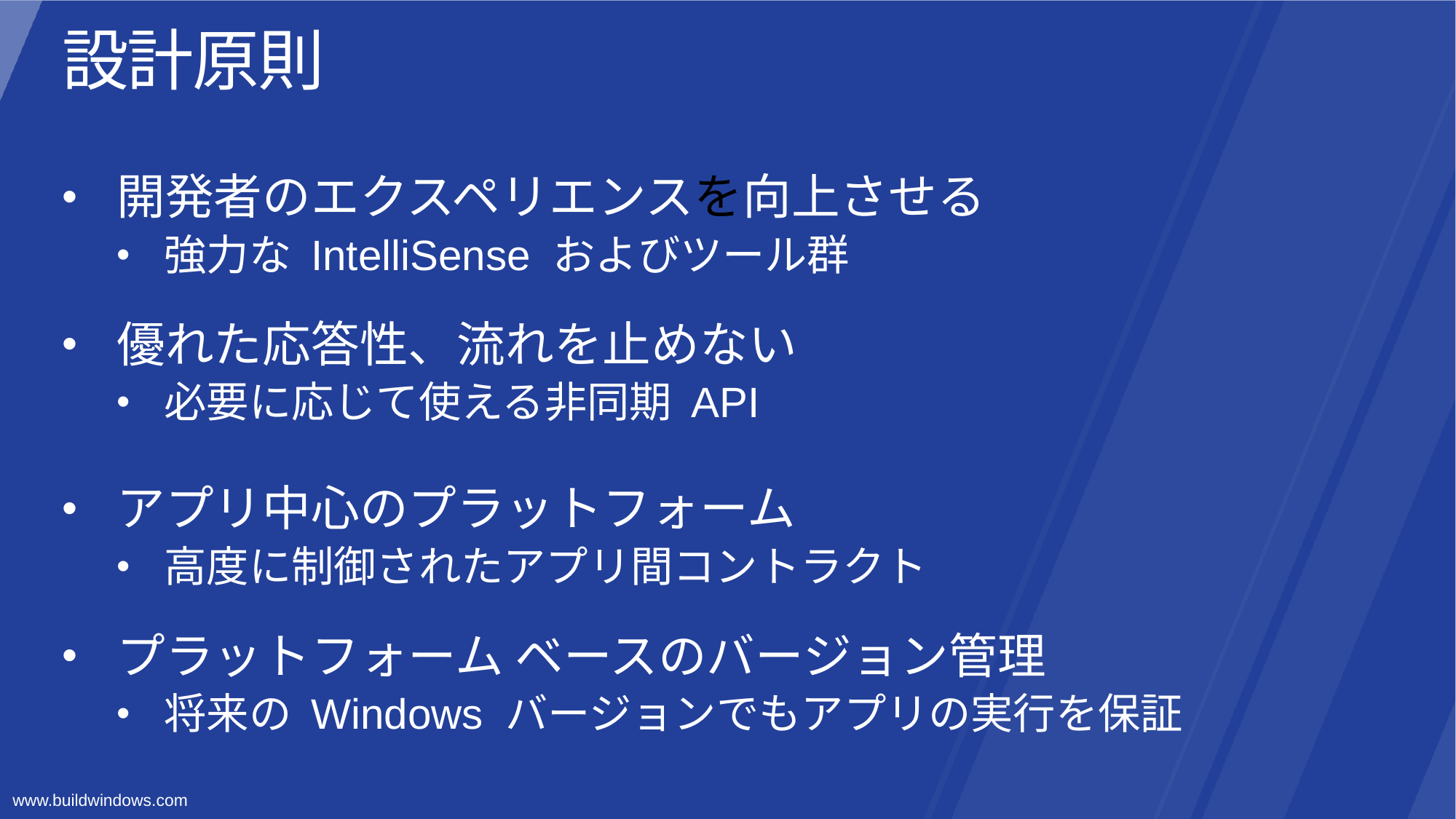

# 設計原則
開発者のエクスペリエンスを向上させる
強力な IntelliSense およびツール群

優れた応答性、流れを止めない
必要に応じて使える非同期 API

アプリ中心のプラットフォーム
高度に制御されたアプリ間コントラクト

プラットフォーム ベースのバージョン管理
将来の Windows バージョンでもアプリの実行を保証